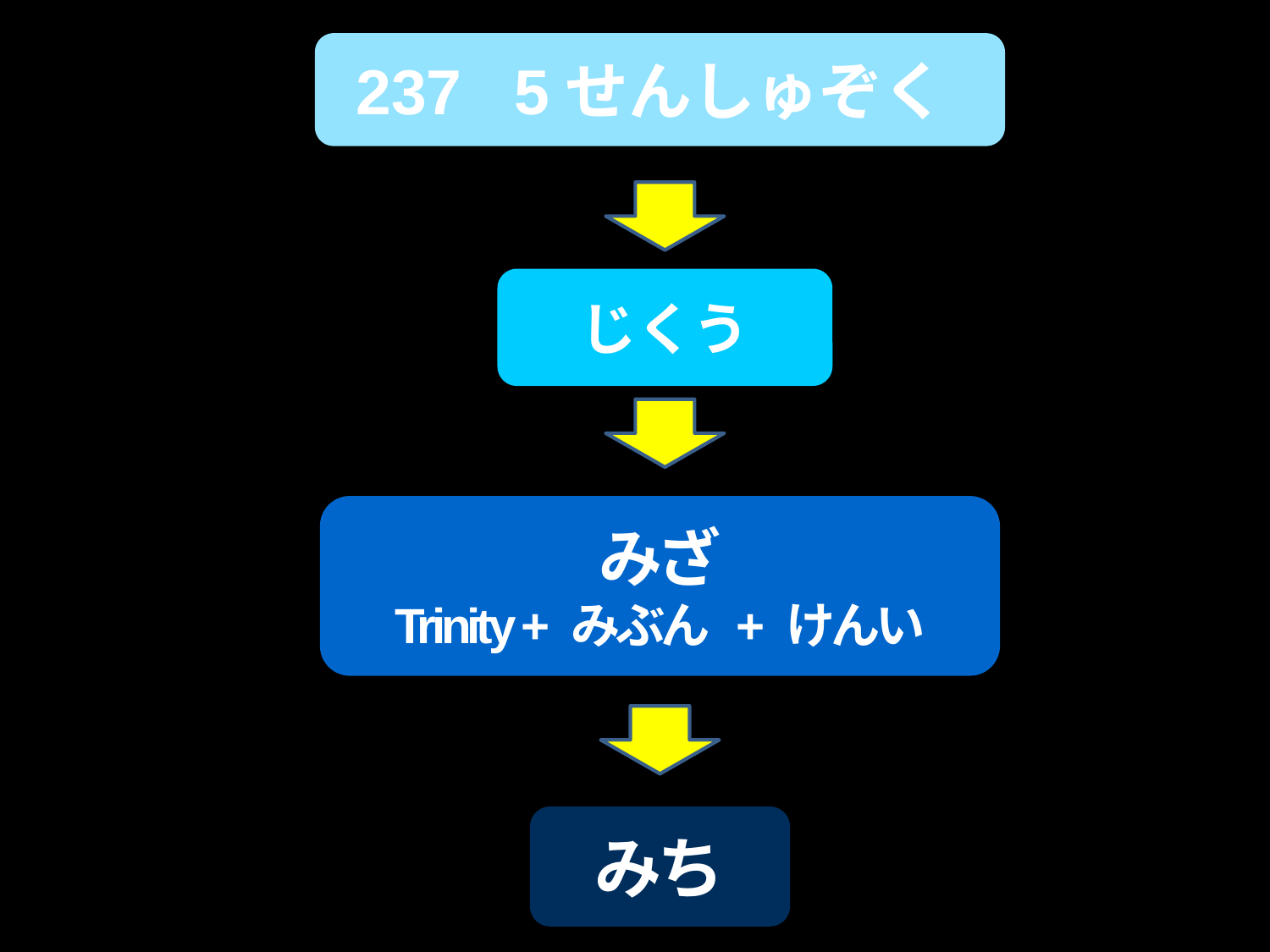

237   5せんしゅぞく

じくう

みざ
Trinity + みぶん + けんい

みち